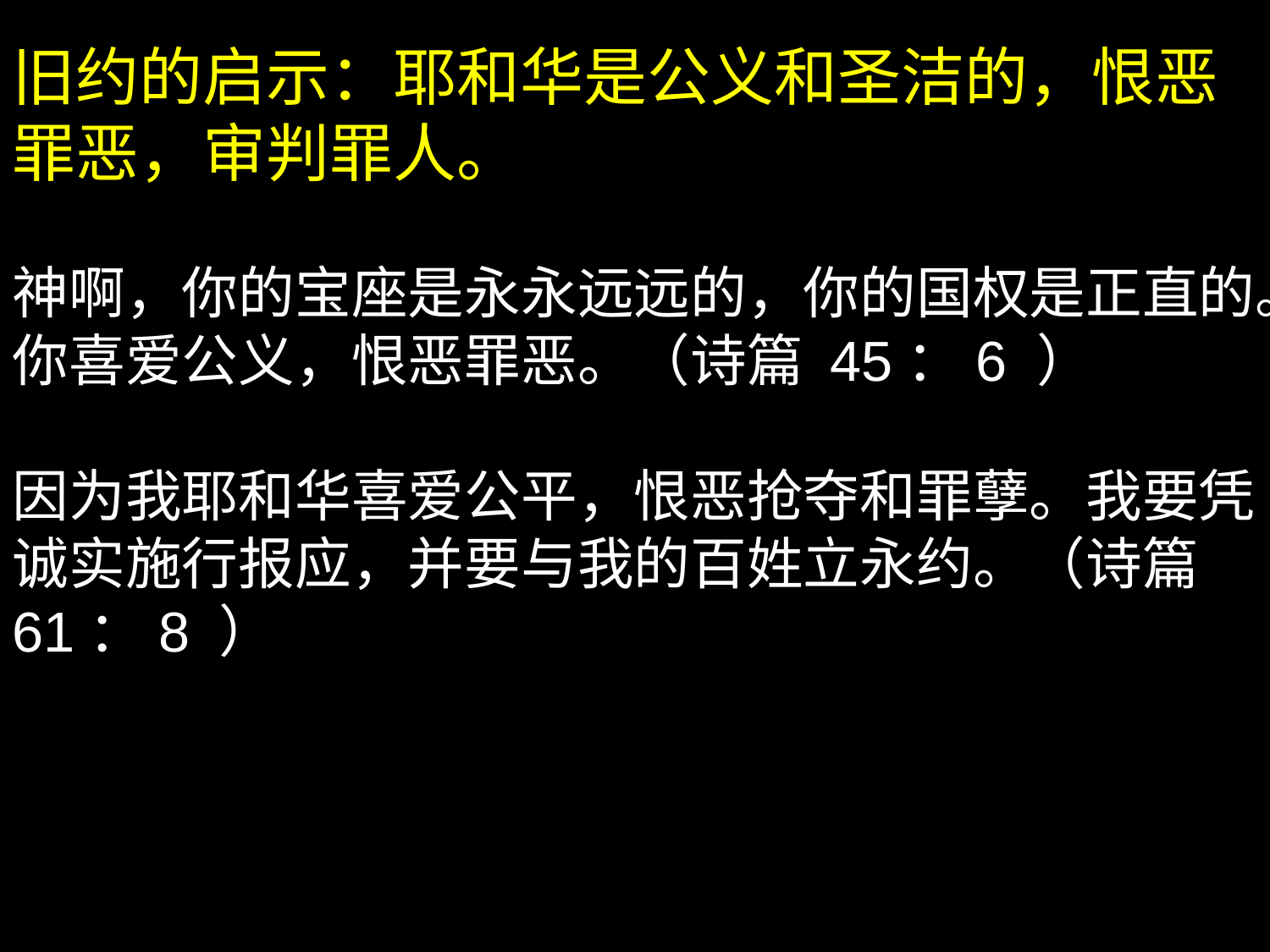

旧约的启示：耶和华是公义和圣洁的，恨恶罪恶，审判罪人。

神啊，你的宝座是永永远远的，你的国权是正直的。你喜爱公义，恨恶罪恶。（诗篇 45：6 ）

因为我耶和华喜爱公平，恨恶抢夺和罪孽。我要凭诚实施行报应，并要与我的百姓立永约。（诗篇61：8 ）